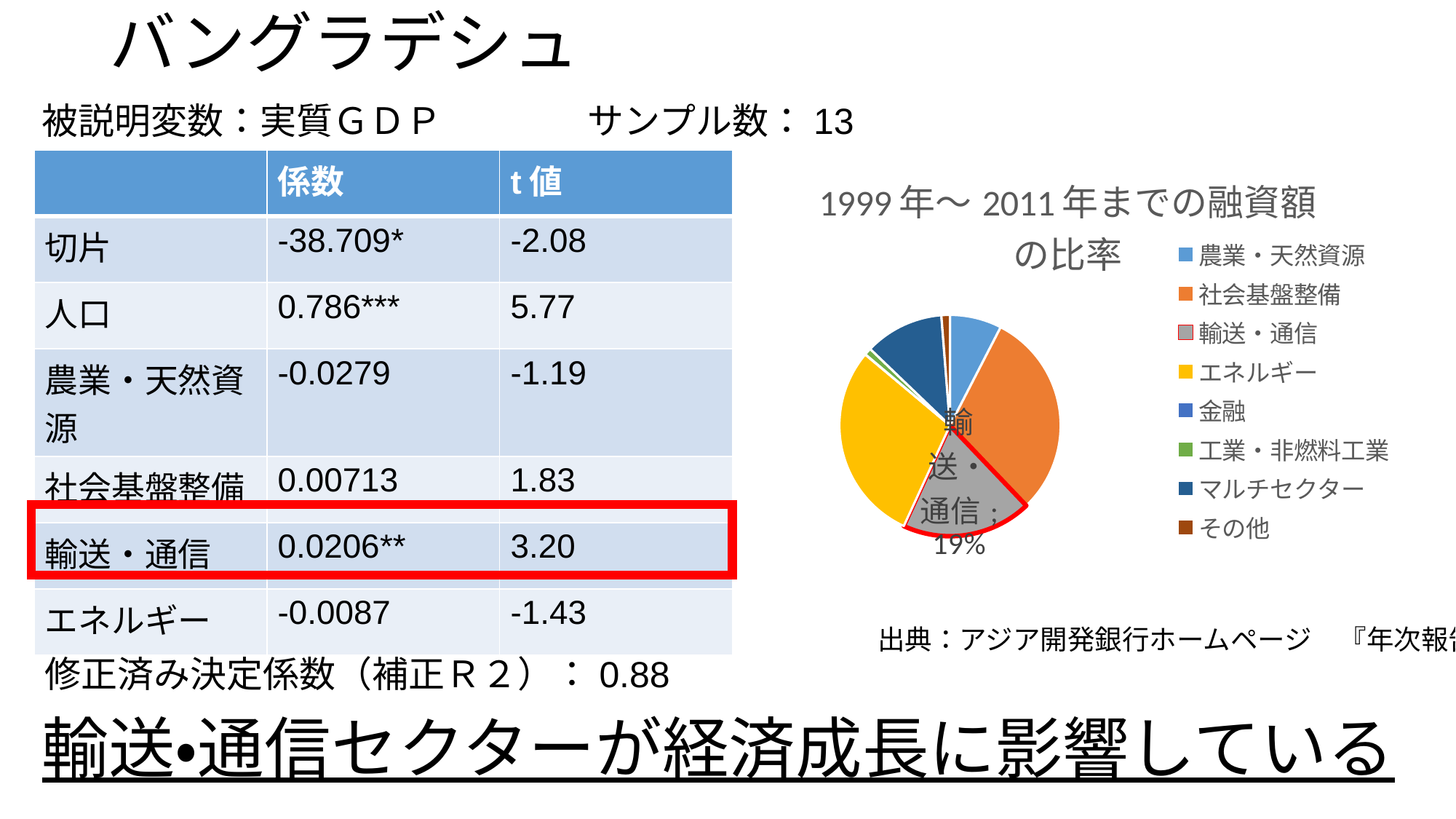

# バングラデシュ
被説明変数：実質ＧＤＰ　　　　サンプル数：13

### Chart: 1999年～2011年までの融資額の比率

| Category |  |
|---|---|
| 農業・天然資源 | 558.9 |
| 社会基盤整備 | 2234.76 |
| 輸送・通信 | 1399.3 |
| エネルギー | 2155.5 |
| 金融 | 3.0 |
| 工業・非燃料工業 | 76.0 |
| マルチセクター | 854.1 |
| その他 | 92.17 |
|  | 係数 | t値 |
| --- | --- | --- |
| 切片 | -38.709\* | -2.08 |
| 人口 | 0.786\*\*\* | 5.77 |
| 農業・天然資源 | -0.0279 | -1.19 |
| 社会基盤整備 | 0.00713 | 1.83 |
| 輸送・通信 | 0.0206\*\* | 3.20 |
| エネルギー | -0.0087 | -1.43 |

出典：アジア開発銀行ホームページ　『年次報告』
修正済み決定係数（補正Ｒ２）：0.88
輸送・通信セクターが経済成長に影響している